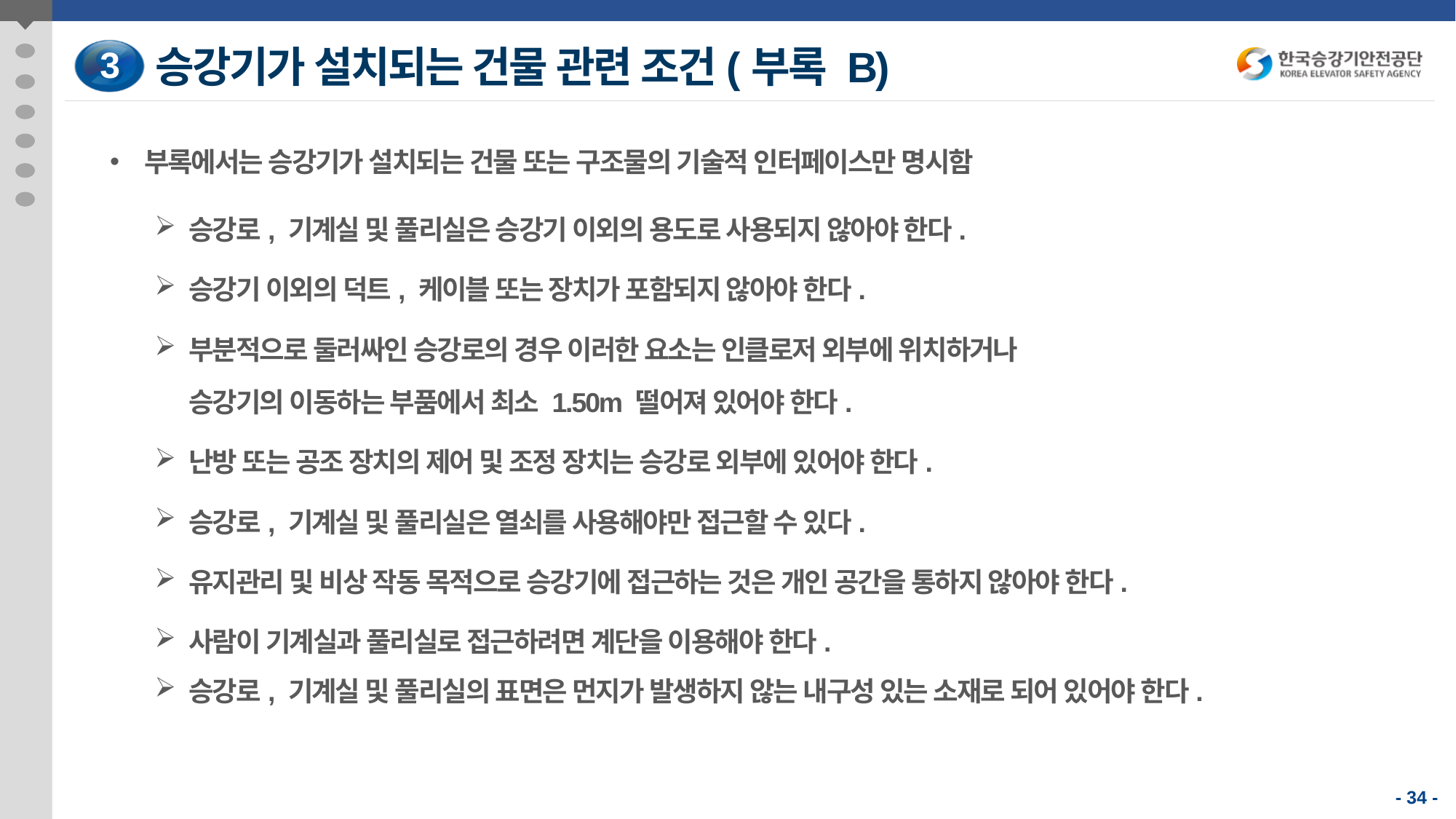

승강기가 설치되는 건물 관련 조건(부록 B)
3
부록에서는 승강기가 설치되는 건물 또는 구조물의 기술적 인터페이스만 명시함
승강로, 기계실 및 풀리실은 승강기 이외의 용도로 사용되지 않아야 한다.
승강기 이외의 덕트, 케이블 또는 장치가 포함되지 않아야 한다.
부분적으로 둘러싸인 승강로의 경우 이러한 요소는 인클로저 외부에 위치하거나
승강기의 이동하는 부품에서 최소 1.50m 떨어져 있어야 한다.
난방 또는 공조 장치의 제어 및 조정 장치는 승강로 외부에 있어야 한다.
승강로, 기계실 및 풀리실은 열쇠를 사용해야만 접근할 수 있다.
유지관리 및 비상 작동 목적으로 승강기에 접근하는 것은 개인 공간을 통하지 않아야 한다.
사람이 기계실과 풀리실로 접근하려면 계단을 이용해야 한다.
승강로, 기계실 및 풀리실의 표면은 먼지가 발생하지 않는 내구성 있는 소재로 되어 있어야 한다.